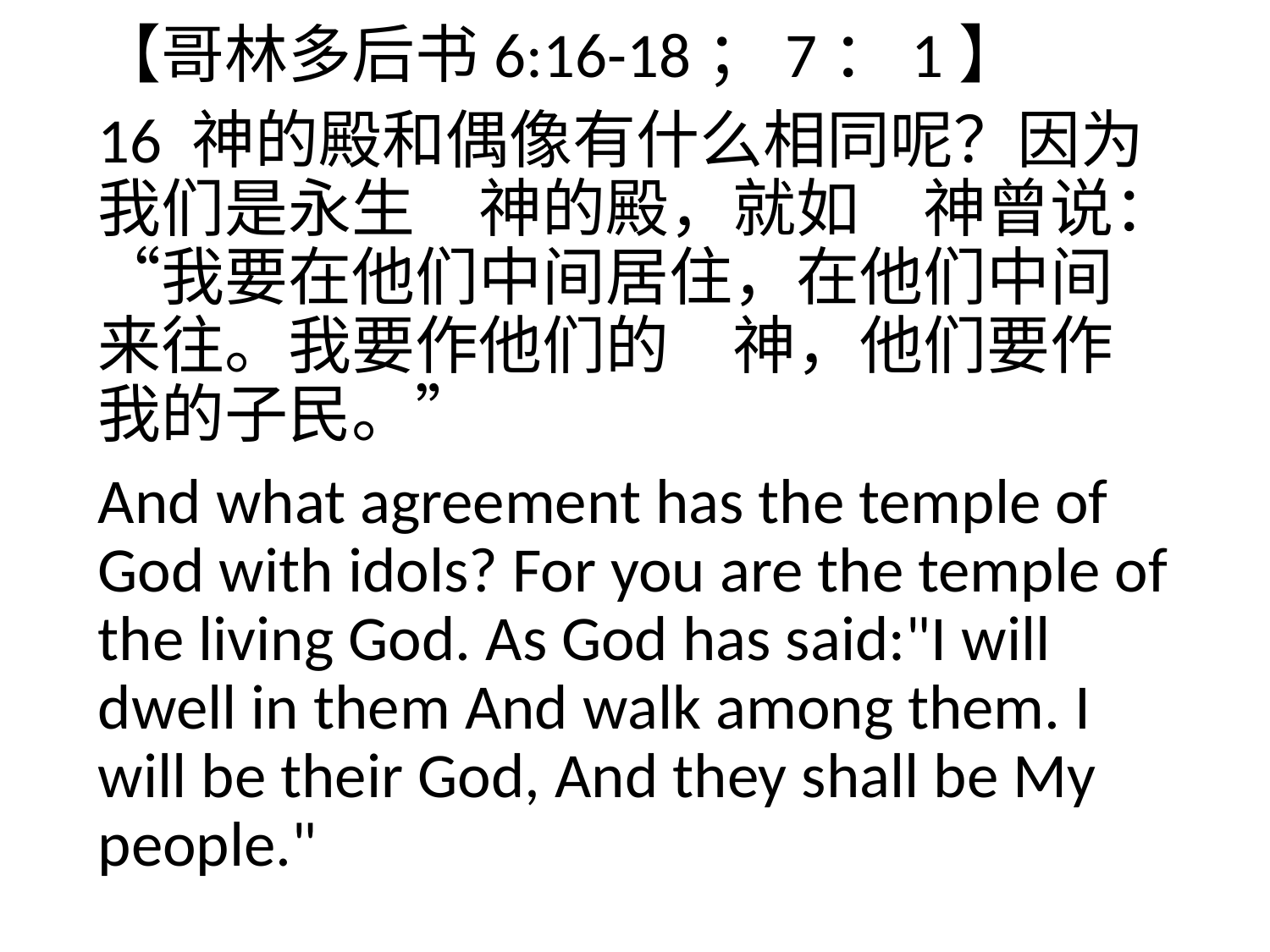

【哥林多后书6:16-18；7：1】
16 神的殿和偶像有什么相同呢？因为我们是永生　神的殿，就如　神曾说：“我要在他们中间居住，在他们中间来往。我要作他们的　神，他们要作我的子民。”
And what agreement has the temple of God with idols? For you are the temple of the living God. As God has said:"I will dwell in them And walk among them. I will be their God, And they shall be My people."